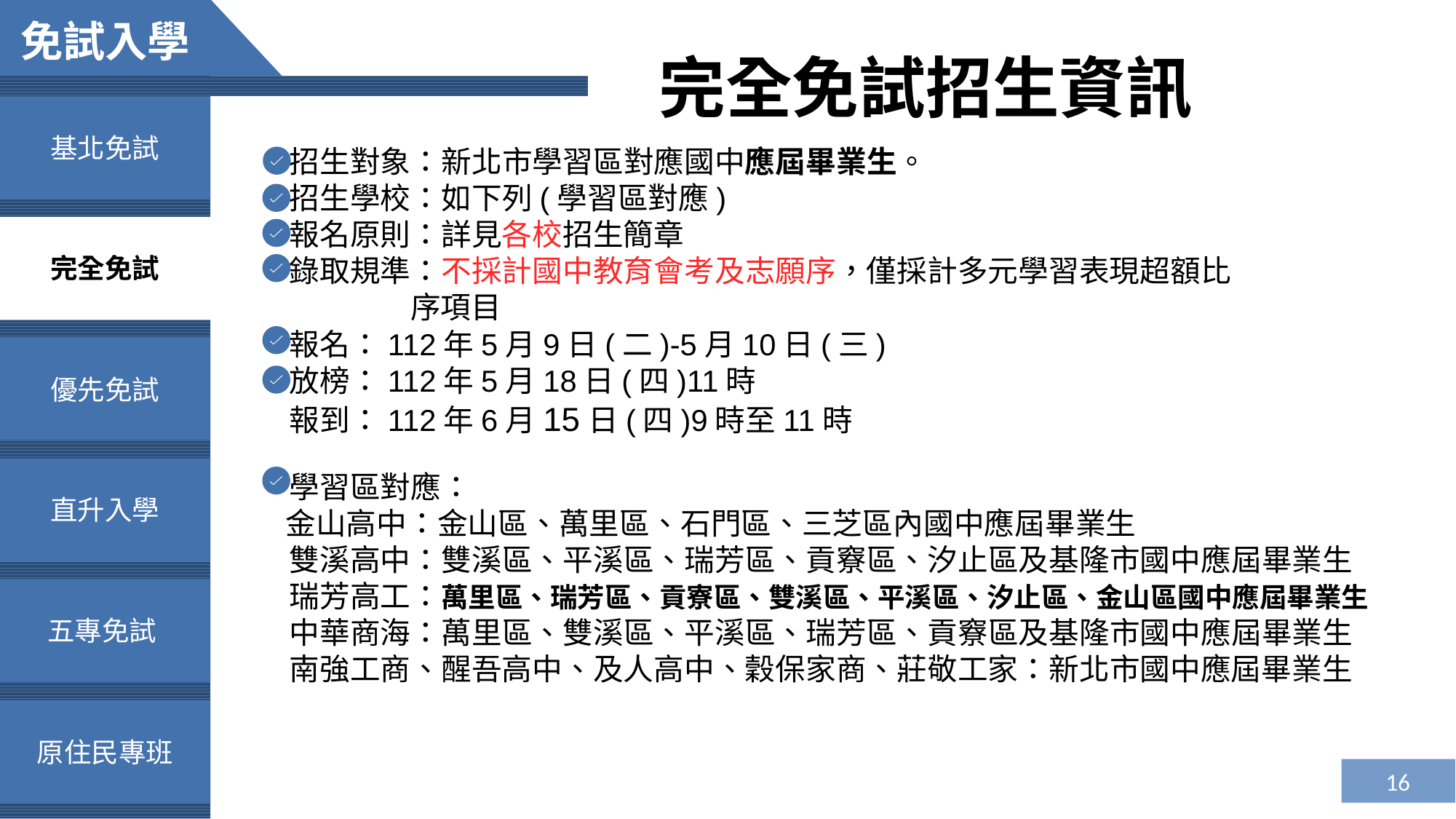

免試入學

完全免試招生資訊

基北免試
       招生對象：新北市學習區對應國中應屆畢業生。
       招生學校：如下列(學習區對應)
       報名原則：詳見各校招生簡章
       錄取規準：不採計國中教育會考及志願序，僅採計多元學習表現超額比
                         序項目
       報名：112年5月9日(二)-5月10日(三)
       放榜：112年5月18日(四)11時
       報到：112年6月15日(四)9時至11時

完全免試

優先免試

       學習區對應：
　   金山高中：金山區、萬里區、石門區、三芝區內國中應屆畢業生
       雙溪高中：雙溪區、平溪區、瑞芳區、貢竂區、汐止區及基隆市國中應屆畢業生
       瑞芳高工：萬里區、瑞芳區、貢寮區、雙溪區、平溪區、汐止區、金山區國中應屆畢業生
       中華商海：萬里區、雙溪區、平溪區、瑞芳區、貢竂區及基隆市國中應屆畢業生
       南強工商、醒吾高中、及人高中、穀保家商、莊敬工家：新北市國中應屆畢業生

直升入學

五專免試

原住民專班

16